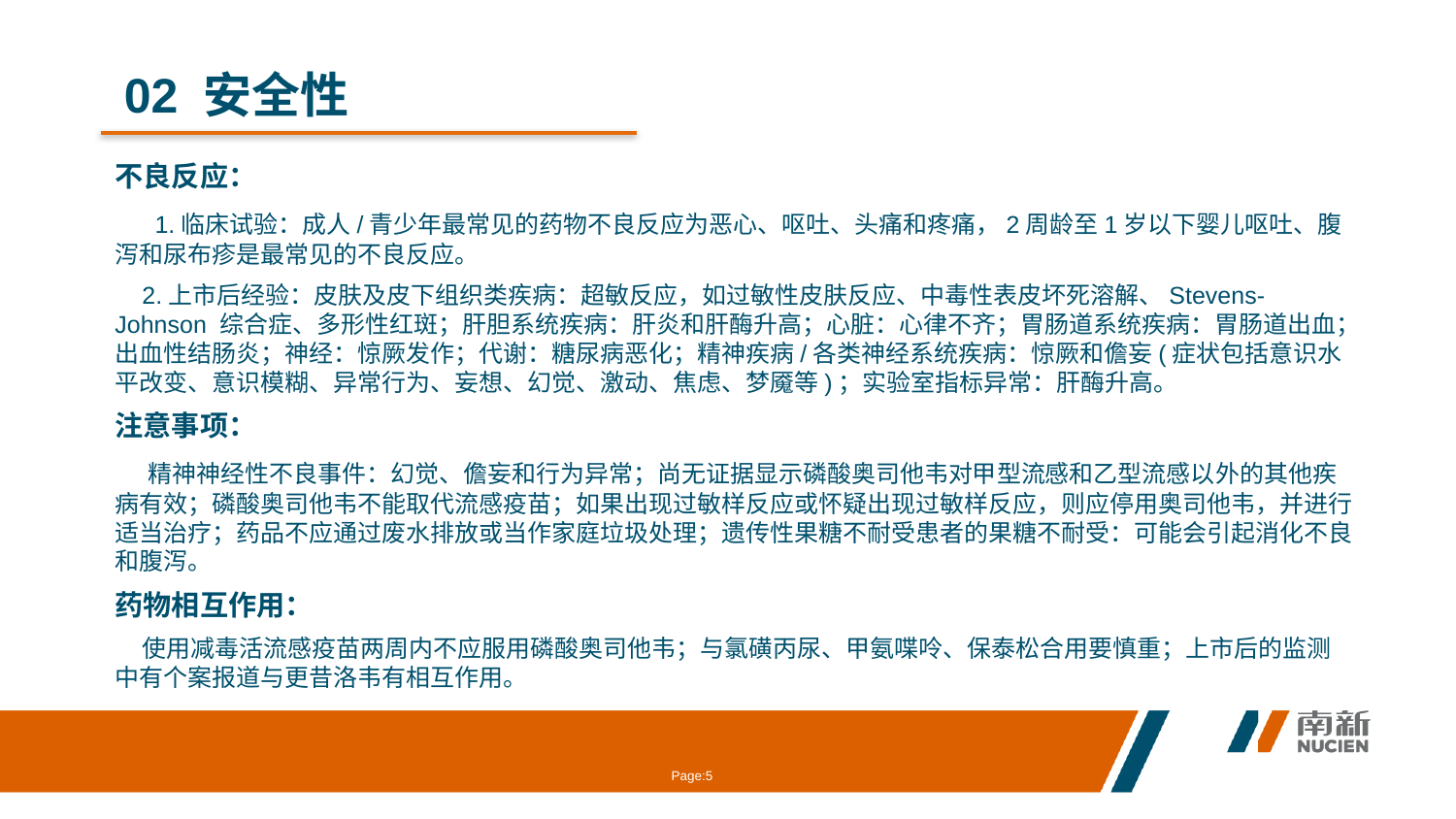

02 安全性
不良反应：
     1.临床试验：成人/青少年最常见的药物不良反应为恶心、呕吐、头痛和疼痛，2周龄至1岁以下婴儿呕吐、腹泻和尿布疹是最常见的不良反应。
    2.上市后经验：皮肤及皮下组织类疾病：超敏反应，如过敏性皮肤反应、中毒性表皮坏死溶解、Stevens-Johnson 综合症、多形性红斑；肝胆系统疾病：肝炎和肝酶升高；心脏：心律不齐；胃肠道系统疾病：胃肠道出血；出血性结肠炎；神经：惊厥发作；代谢：糖尿病恶化；精神疾病/各类神经系统疾病：惊厥和儋妄(症状包括意识水平改变、意识模糊、异常行为、妄想、幻觉、激动、焦虑、梦魇等)；实验室指标异常：肝酶升高。
注意事项：
    精神神经性不良事件：幻觉、儋妄和行为异常；尚无证据显示磷酸奥司他韦对甲型流感和乙型流感以外的其他疾病有效；磷酸奥司他韦不能取代流感疫苗；如果出现过敏样反应或怀疑出现过敏样反应，则应停用奥司他韦，并进行适当治疗；药品不应通过废水排放或当作家庭垃圾处理；遗传性果糖不耐受患者的果糖不耐受：可能会引起消化不良和腹泻。
药物相互作用：
    使用减毒活流感疫苗两周内不应服用磷酸奥司他韦；与氯磺丙尿、甲氨喋呤、保泰松合用要慎重；上市后的监测中有个案报道与更昔洛韦有相互作用。

Page:5